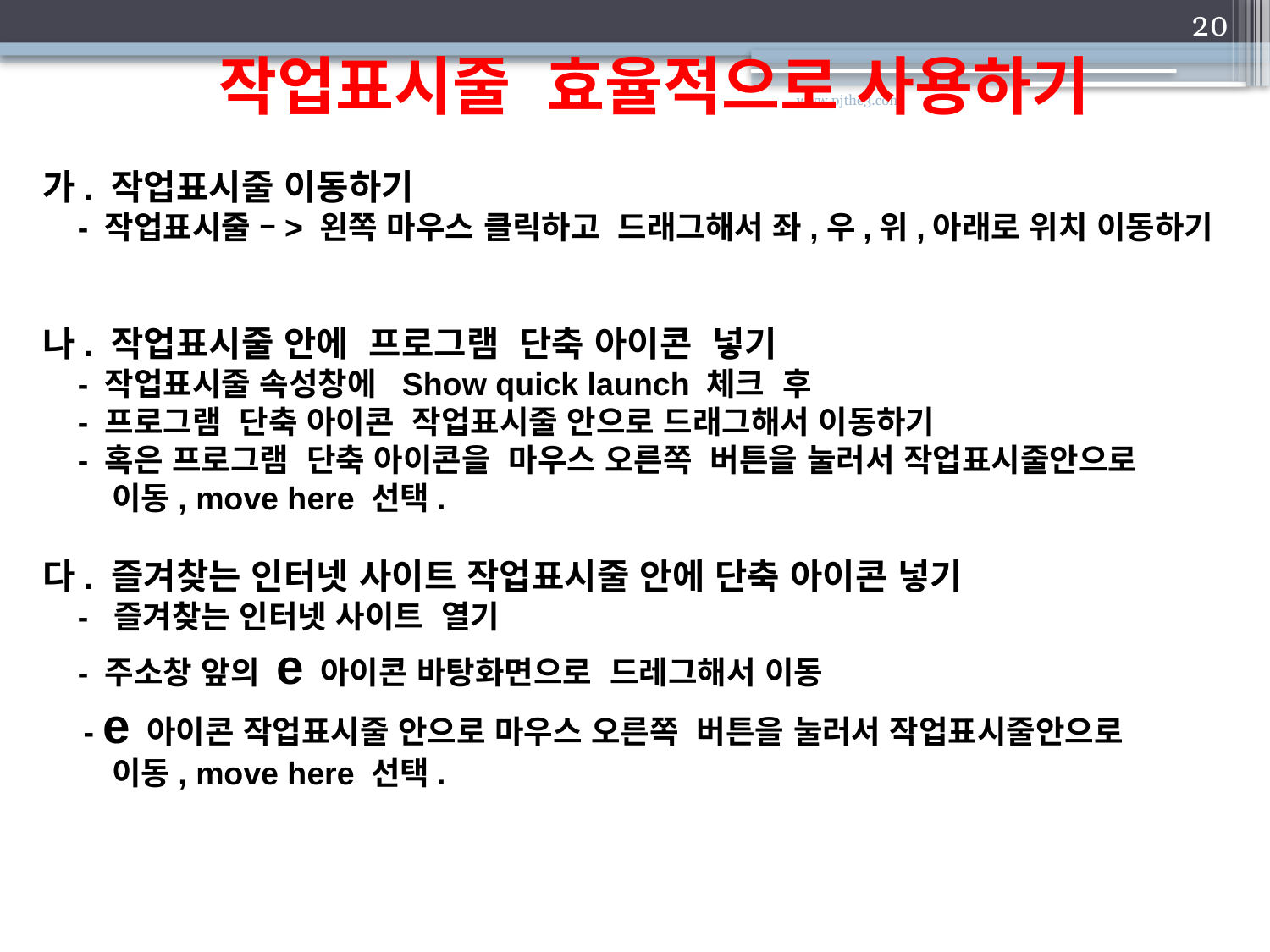

20
작업표시줄  효율적으로 사용하기
www.pjthe3.com
가. 작업표시줄 이동하기
    - 작업표시줄 –> 왼쪽 마우스 클릭하고  드래그해서 좌,우,위,아래로 위치 이동하기

나. 작업표시줄 안에  프로그램  단축 아이콘  넣기
    - 작업표시줄 속성창에  Show quick launch 체크  후
    - 프로그램  단축 아이콘  작업표시줄 안으로 드래그해서 이동하기
    - 혹은 프로그램  단축 아이콘을  마우스 오른쪽  버튼을 눌러서 작업표시줄안으로
       이동, move here 선택.

다. 즐겨찾는 인터넷 사이트 작업표시줄 안에 단축 아이콘 넣기
    -  즐겨찾는 인터넷 사이트  열기
    - 주소창 앞의 e 아이콘 바탕화면으로  드레그해서 이동
   - e 아이콘 작업표시줄 안으로 마우스 오른쪽  버튼을 눌러서 작업표시줄안으로
       이동, move here 선택.